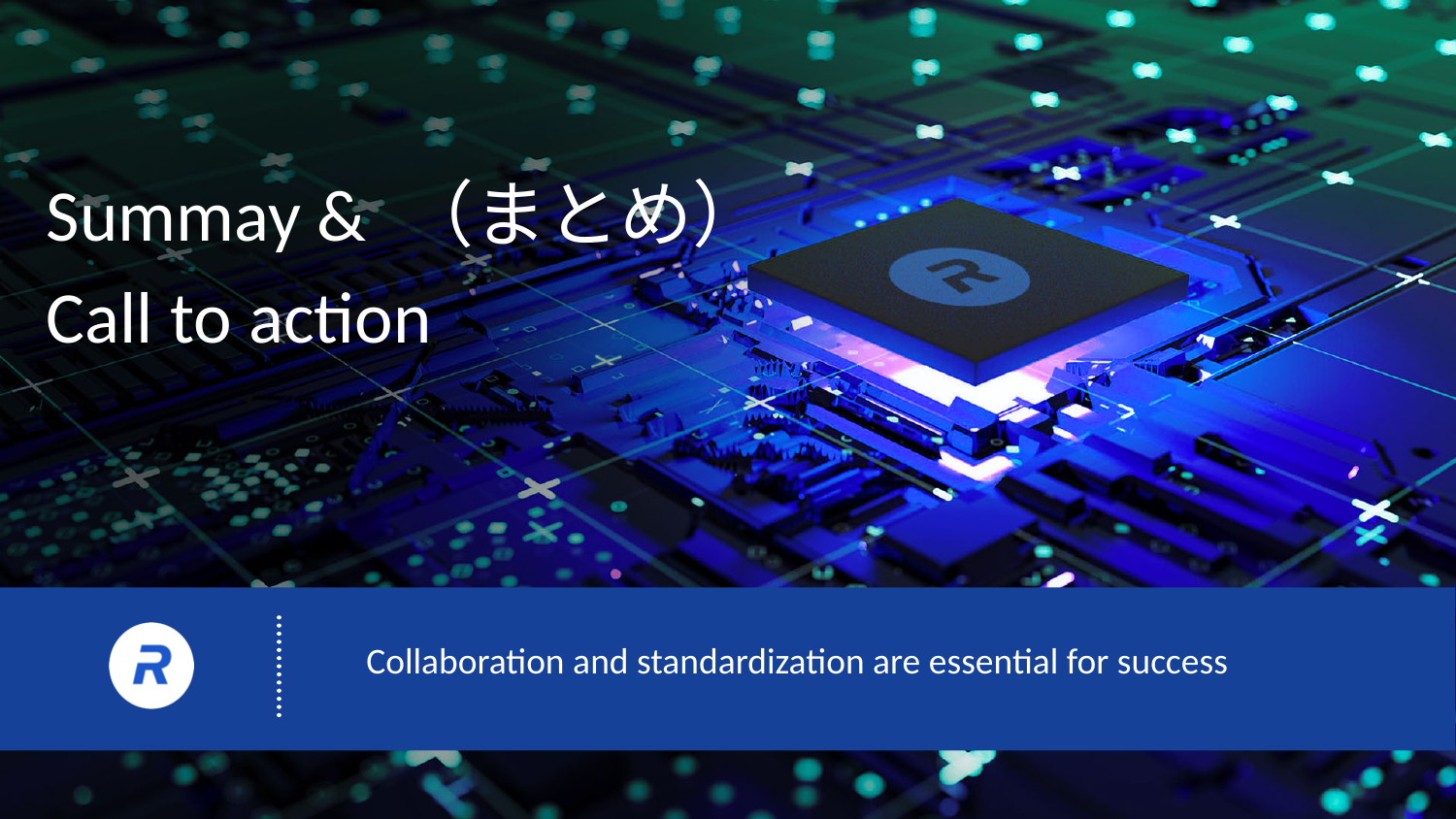

Summay & （まとめ）
Call to action
Collaboration and standardization are essential for success